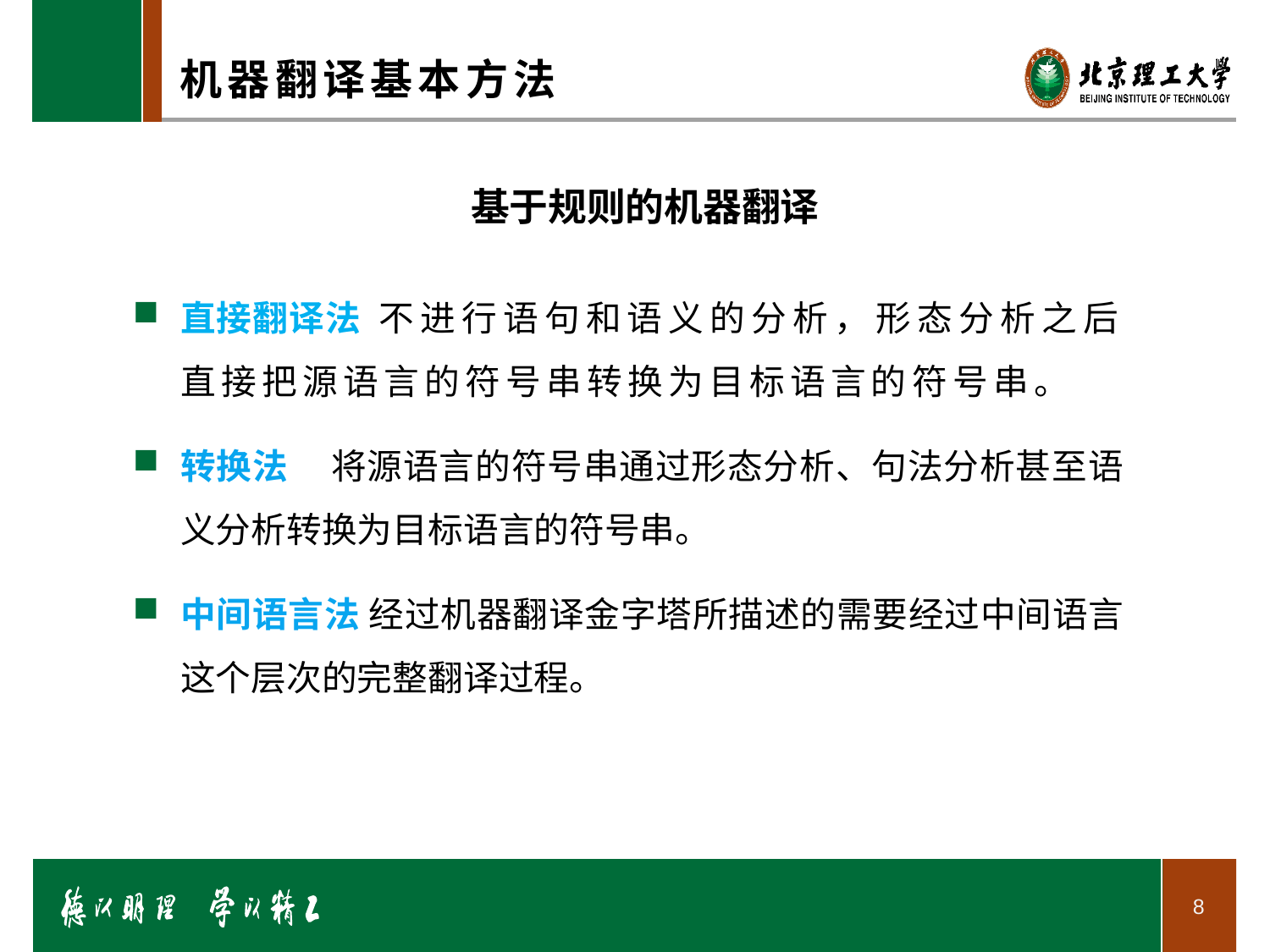

# 机器翻译基本方法
1
基于规则的机器翻译
直接翻译法  不进行语句和语义的分析，形态分析之后直接把源语言的符号串转换为目标语言的符号串。
转换法     将源语言的符号串通过形态分析、句法分析甚至语义分析转换为目标语言的符号串。
中间语言法 经过机器翻译金字塔所描述的需要经过中间语言这个层次的完整翻译过程。